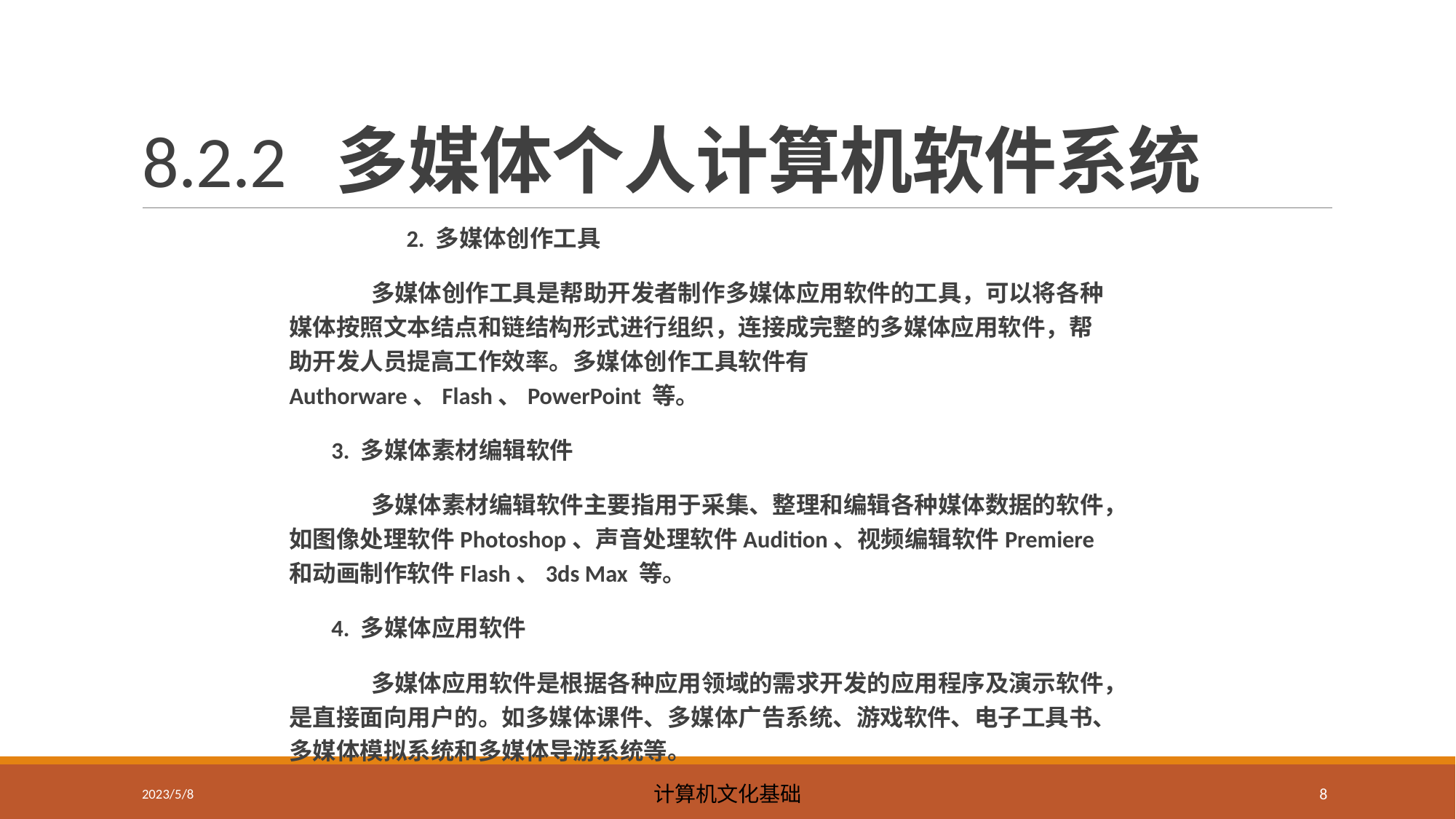

# 8.2.2  多媒体个人计算机软件系统
	    2. 多媒体创作工具
              多媒体创作工具是帮助开发者制作多媒体应用软件的工具，可以将各种媒体按照文本结点和链结构形式进行组织，连接成完整的多媒体应用软件，帮助开发人员提高工作效率。多媒体创作工具软件有Authorware、Flash、PowerPoint 等。
        3. 多媒体素材编辑软件
              多媒体素材编辑软件主要指用于采集、整理和编辑各种媒体数据的软件，如图像处理软件Photoshop、声音处理软件Audition、视频编辑软件Premiere 和动画制作软件Flash、3ds Max 等。
        4. 多媒体应用软件
              多媒体应用软件是根据各种应用领域的需求开发的应用程序及演示软件，是直接面向用户的。如多媒体课件、多媒体广告系统、游戏软件、电子工具书、多媒体模拟系统和多媒体导游系统等。
2023/5/8
计算机文化基础
8